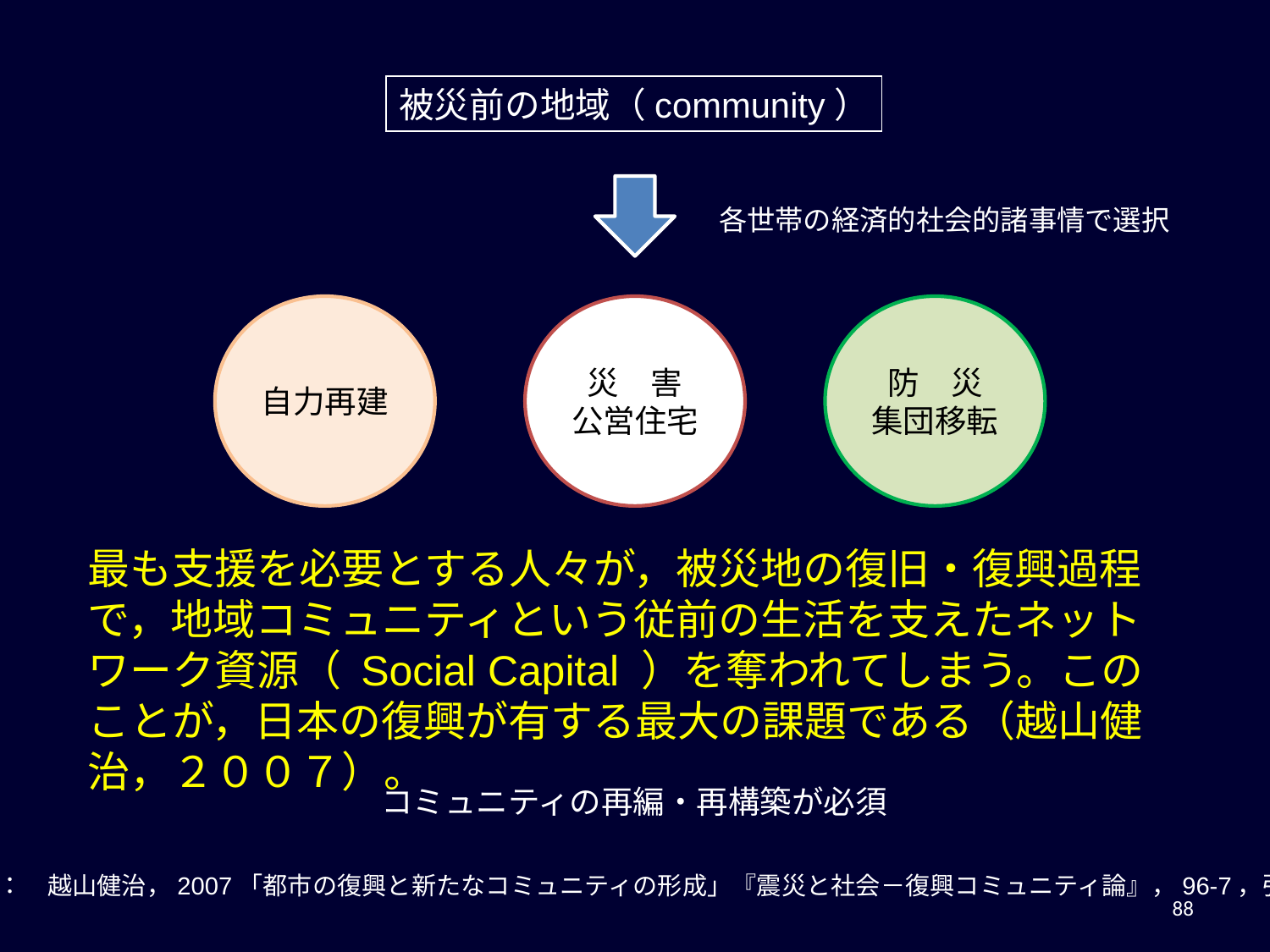

被災前の地域（community）

各世帯の経済的社会的諸事情で選択
自力再建
災　害
公営住宅
防　災
集団移転
最も支援を必要とする人々が，被災地の復旧・復興過程で，地域コミュニティという従前の生活を支えたネットワーク資源（ Social Capital ）を奪われてしまう。このことが，日本の復興が有する最大の課題である（越山健治，２００７）。
コミュニティの再編・再構築が必須
出典：　越山健治，2007「都市の復興と新たなコミュニティの形成」『震災と社会－復興コミュニティ論』，96-7，弘文社.
88